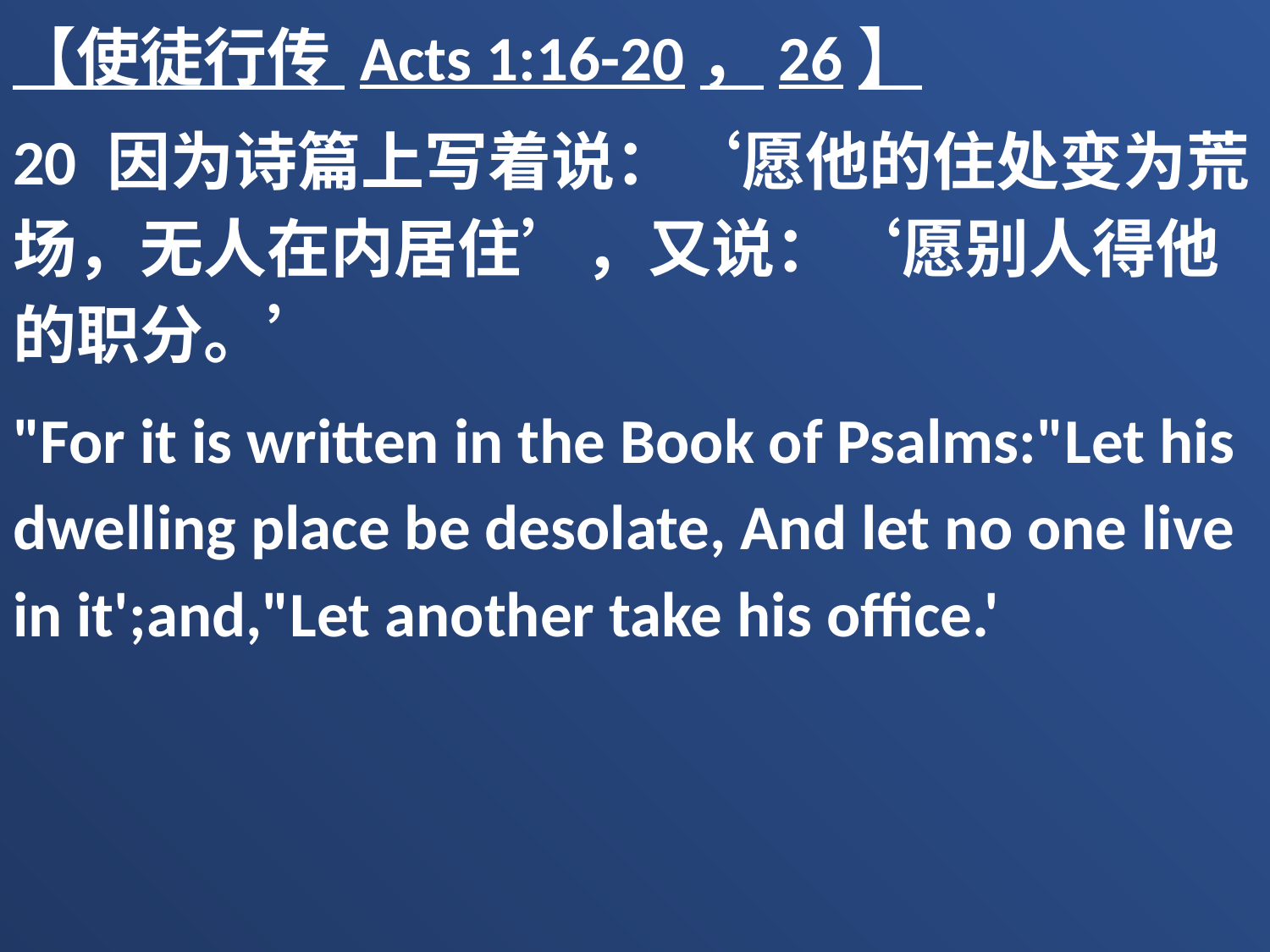

【使徒行传 Acts 1:16-20，26】
20 因为诗篇上写着说：‘愿他的住处变为荒场，无人在内居住’，又说：‘愿别人得他的职分。’
"For it is written in the Book of Psalms:"Let his dwelling place be desolate, And let no one live in it';and,"Let another take his office.'